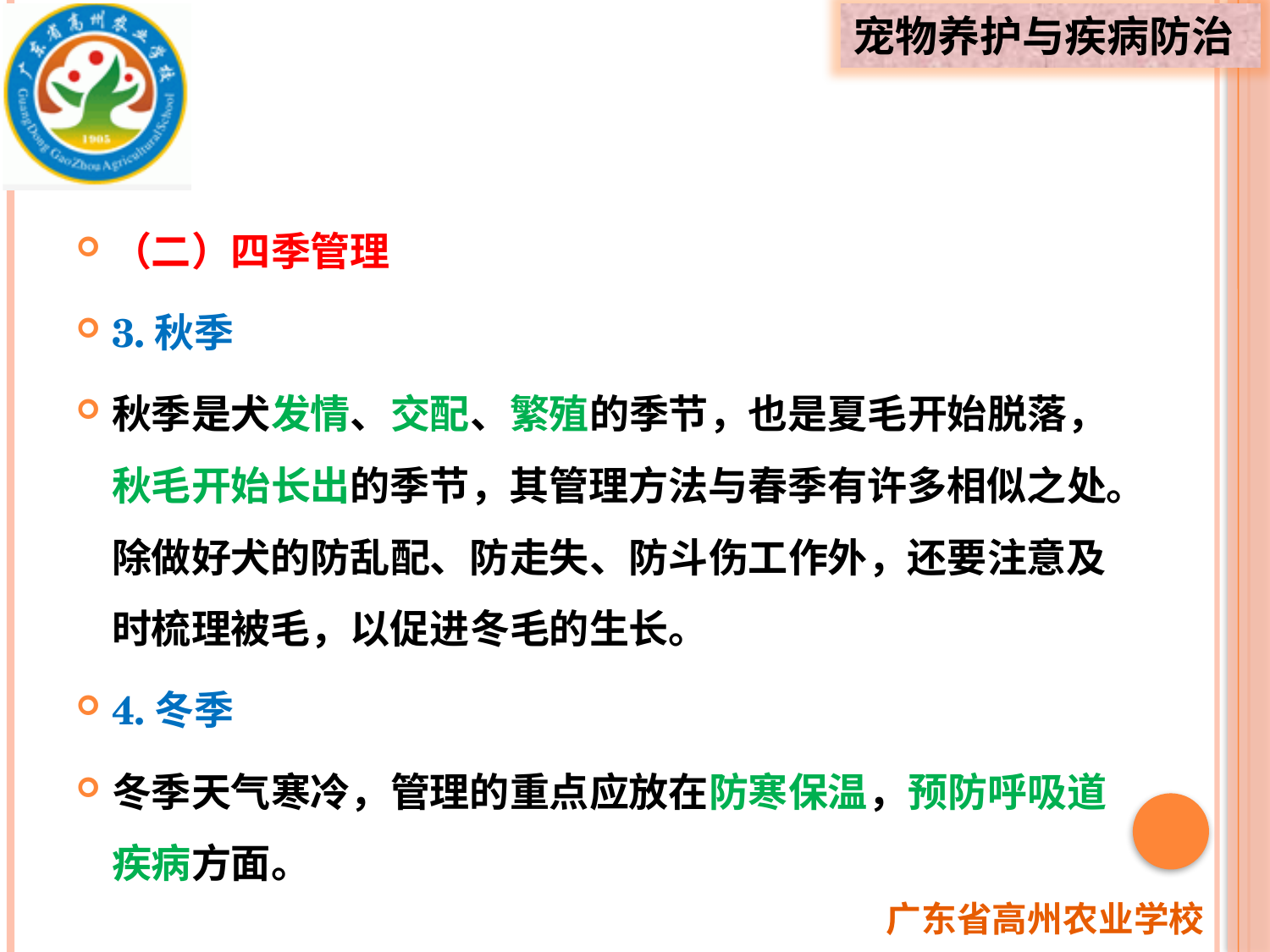

（二）四季管理
3.秋季
秋季是犬发情、交配、繁殖的季节，也是夏毛开始脱落，秋毛开始长出的季节，其管理方法与春季有许多相似之处。除做好犬的防乱配、防走失、防斗伤工作外，还要注意及时梳理被毛，以促进冬毛的生长。
4.冬季
冬季天气寒冷，管理的重点应放在防寒保温，预防呼吸道疾病方面。